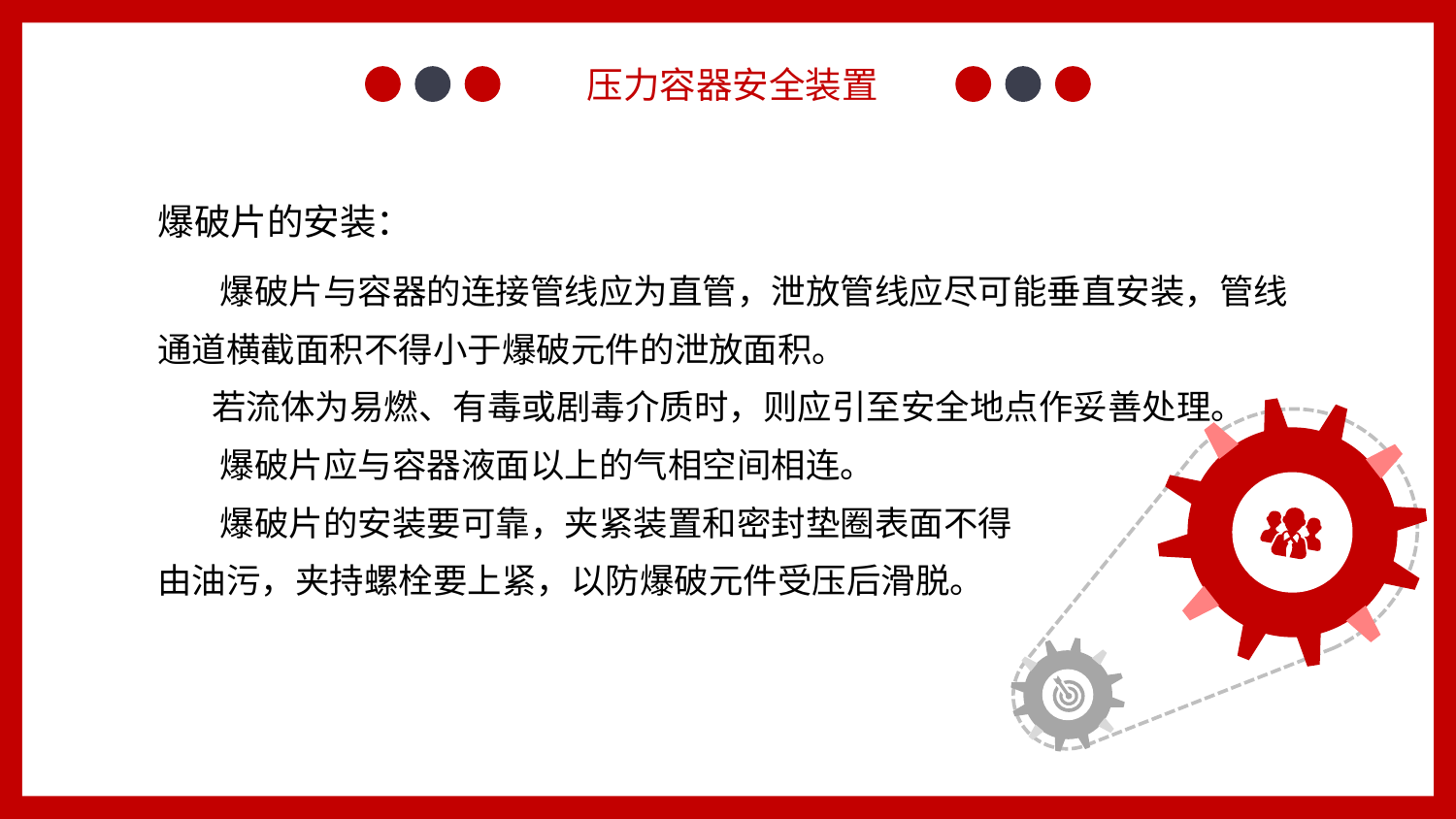

压力容器安全装置

爆破片的安装：
       爆破片与容器的连接管线应为直管，泄放管线应尽可能垂直安装，管线通道横截面积不得小于爆破元件的泄放面积。
       若流体为易燃、有毒或剧毒介质时，则应引至安全地点作妥善处理。
       爆破片应与容器液面以上的气相空间相连。
       爆破片的安装要可靠，夹紧装置和密封垫圈表面不得
由油污，夹持螺栓要上紧，以防爆破元件受压后滑脱。